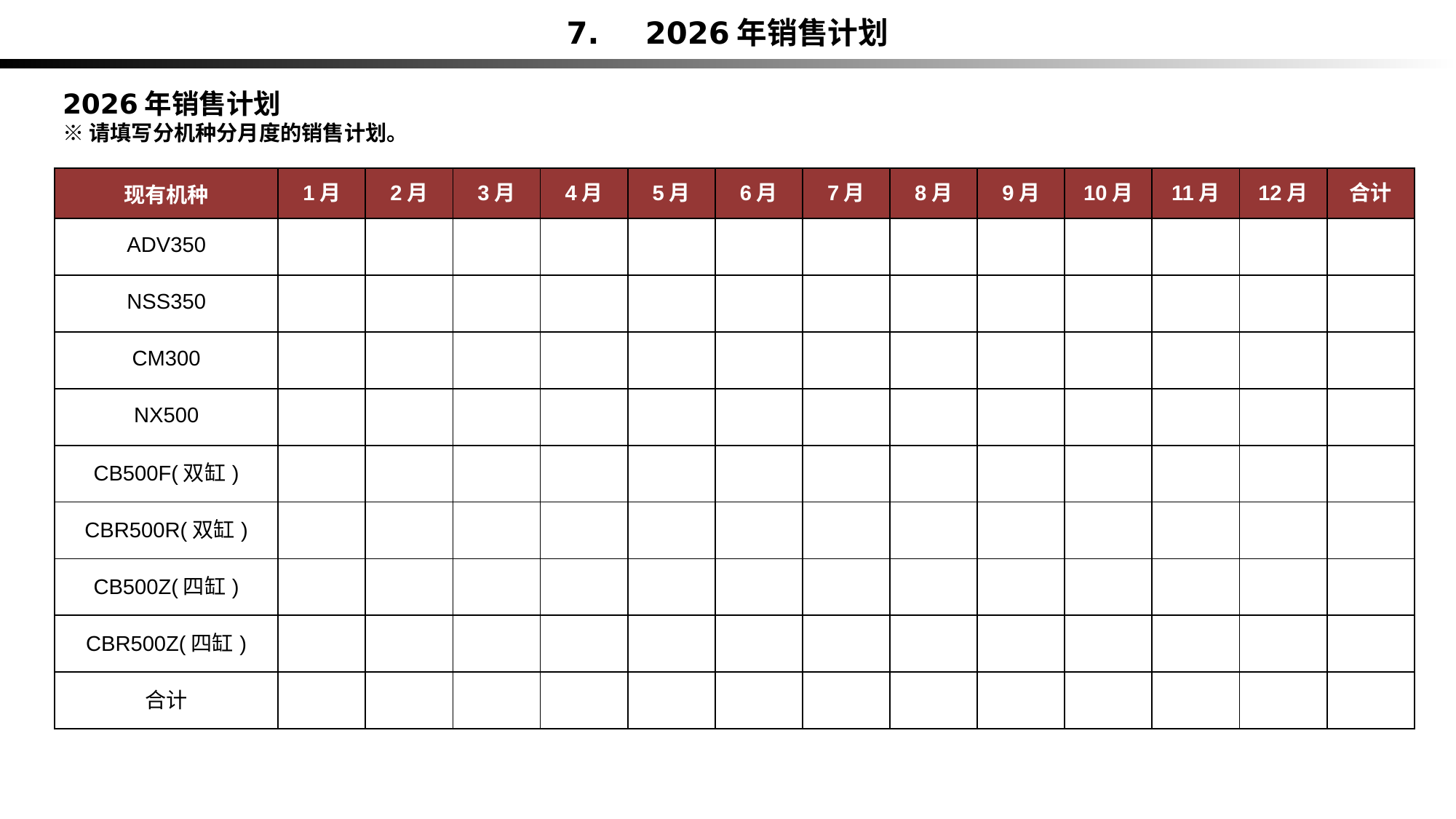

7.　2026年销售计划
2026年销售计划
※请填写分机种分月度的销售计划。
| 现有机种 | 1月 | 2月 | 3月 | 4月 | 5月 | 6月 | 7月 | 8月 | 9月 | 10月 | 11月 | 12月 | 合计 |
| --- | --- | --- | --- | --- | --- | --- | --- | --- | --- | --- | --- | --- | --- |
| ADV350 |  |  |  |  |  |  |  |  |  |  |  |  |  |
| NSS350 |  |  |  |  |  |  |  |  |  |  |  |  |  |
| CM300 |  |  |  |  |  |  |  |  |  |  |  |  |  |
| NX500 |  |  |  |  |  |  |  |  |  |  |  |  |  |
| CB500F(双缸) |  |  |  |  |  |  |  |  |  |  |  |  |  |
| CBR500R(双缸) |  |  |  |  |  |  |  |  |  |  |  |  |  |
| CB500Z(四缸) |  |  |  |  |  |  |  |  |  |  |  |  |  |
| CBR500Z(四缸) |  |  |  |  |  |  |  |  |  |  |  |  |  |
| 合计 |  |  |  |  |  |  |  |  |  |  |  |  |  |